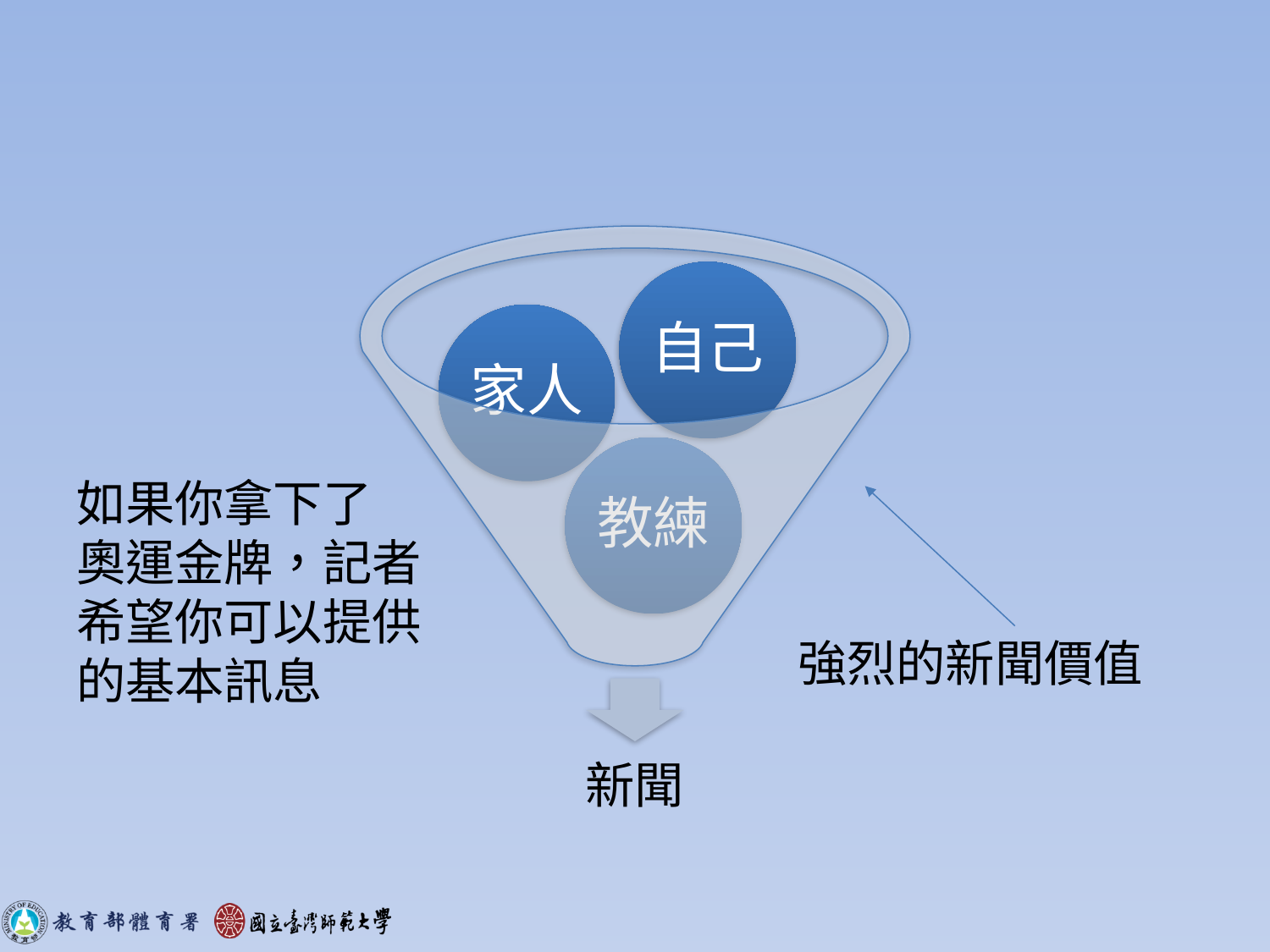

#

自己

家人

教練

新聞
如果你拿下了
奧運金牌，記者
希望你可以提供
的基本訊息
強烈的新聞價值